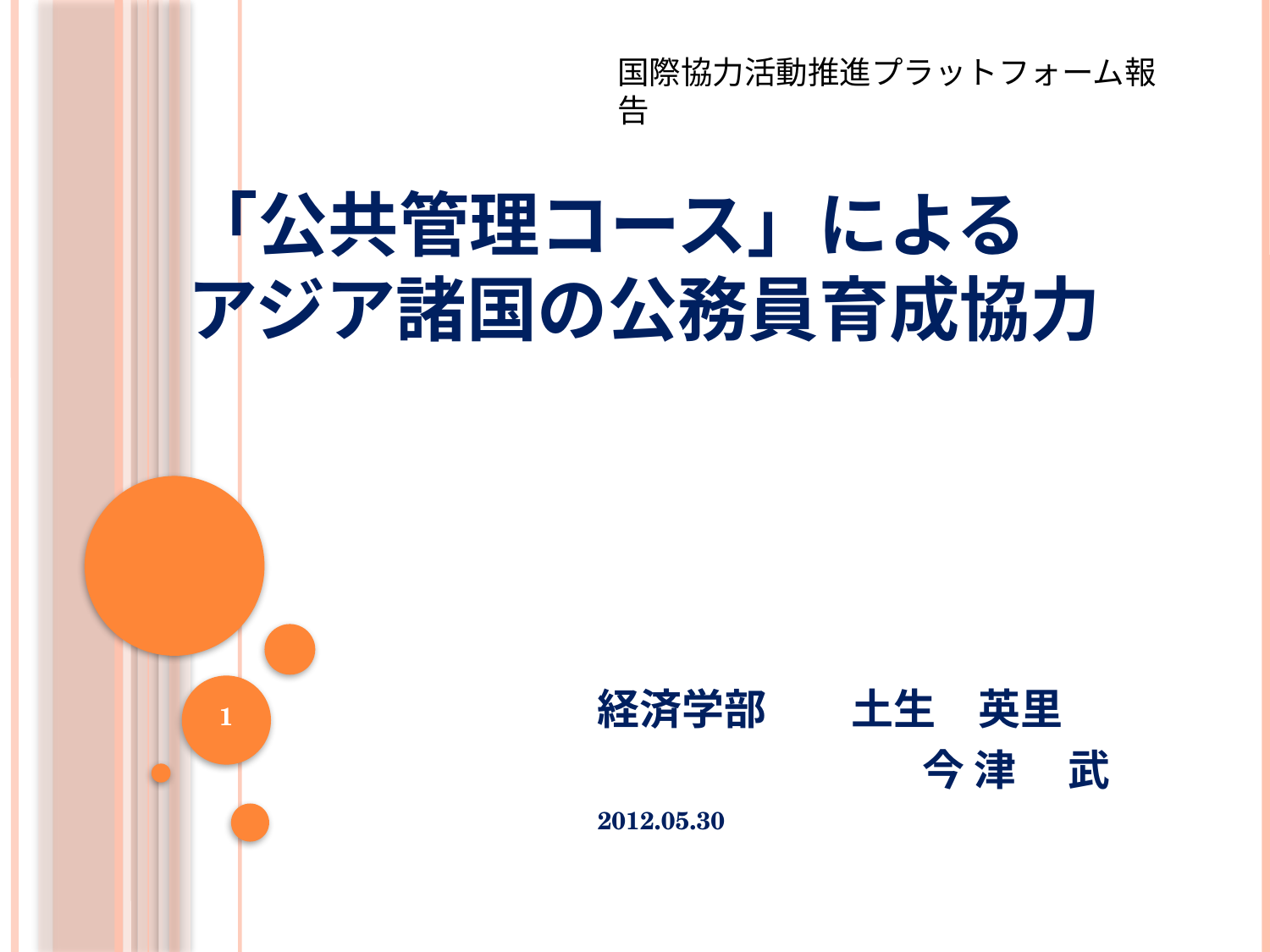

国際協力活動推進プラットフォーム報告
# 「公共管理コース」による アジア諸国の公務員育成協力
経済学部　　土生　英里
　　　　　　 　  今 津　 武
2012.05.30

1